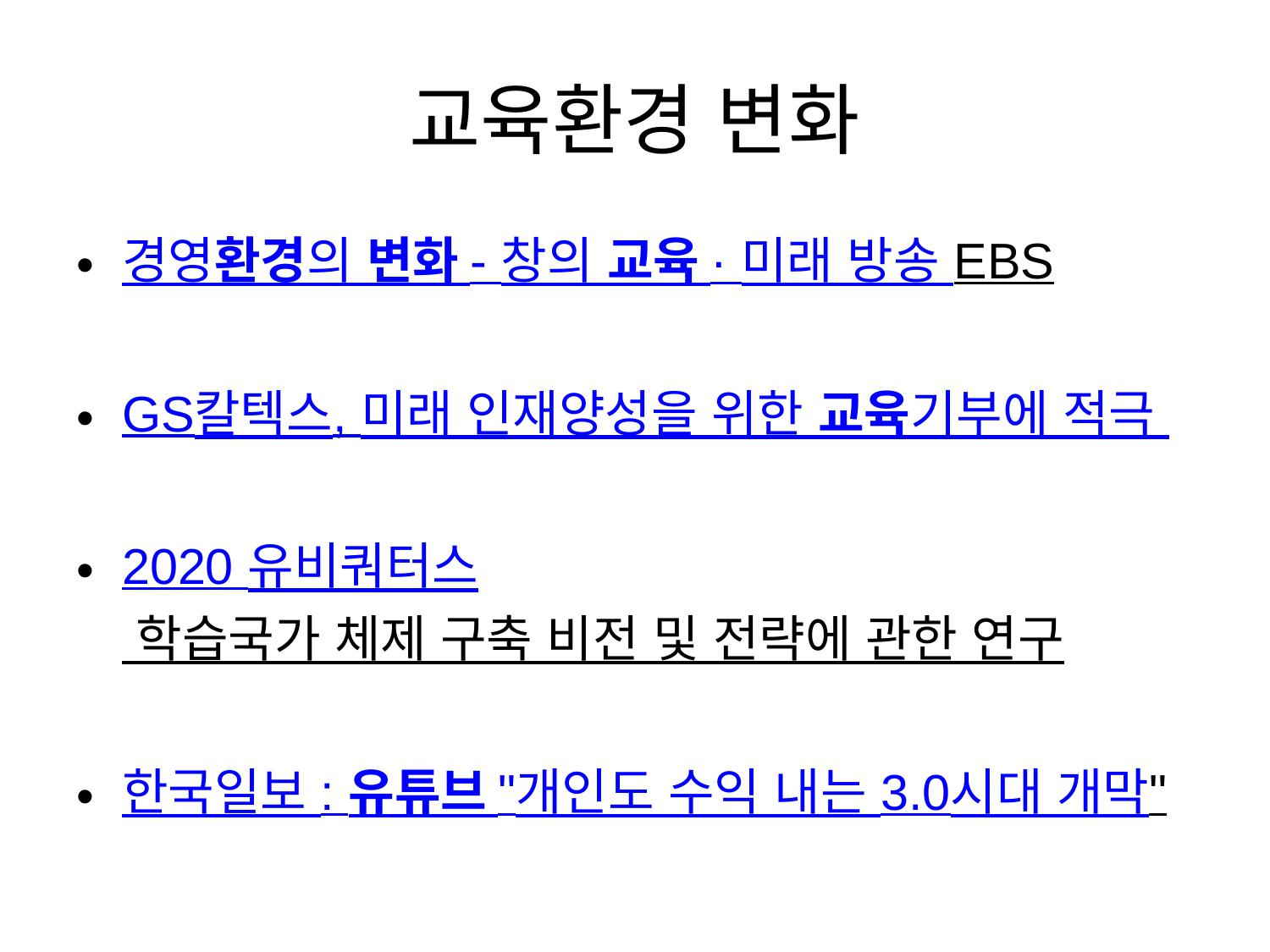

# 교육환경 변화
경영환경의 변화 - 창의 교육 · 미래 방송 EBS

GS칼텍스, 미래 인재양성을 위한 교육기부에 적극

2020 유비쿼터스 학습국가 체제 구축 비전 및 전략에 관한 연구

한국일보 : 유튜브 "개인도 수익 내는 3.0시대 개막"